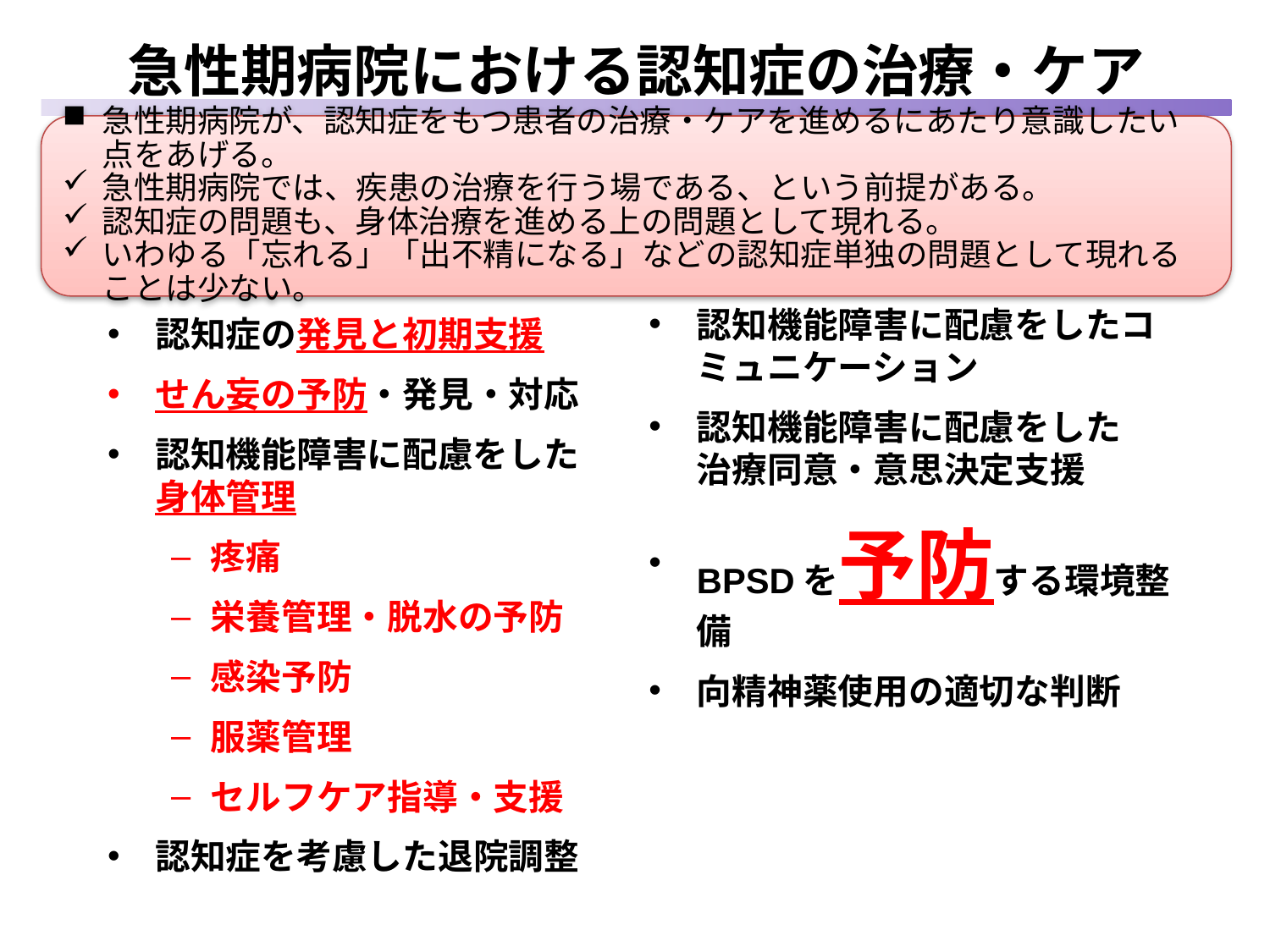

# 急性期病院における認知症の治療・ケア

急性期病院が、認知症をもつ患者の治療・ケアを進めるにあたり意識したい点をあげる。
急性期病院では、疾患の治療を行う場である、という前提がある。
認知症の問題も、身体治療を進める上の問題として現れる。
いわゆる「忘れる」「出不精になる」などの認知症単独の問題として現れることは少ない。
認知機能障害に配慮をしたコミュニケーション
認知機能障害に配慮をした
治療同意・意思決定支援
BPSDを予防する環境整備
向精神薬使用の適切な判断

認知症の発見と初期支援
せん妄の予防・発見・対応
認知機能障害に配慮をした
身体管理
疼痛
栄養管理・脱水の予防
感染予防
服薬管理
セルフケア指導・支援
認知症を考慮した退院調整